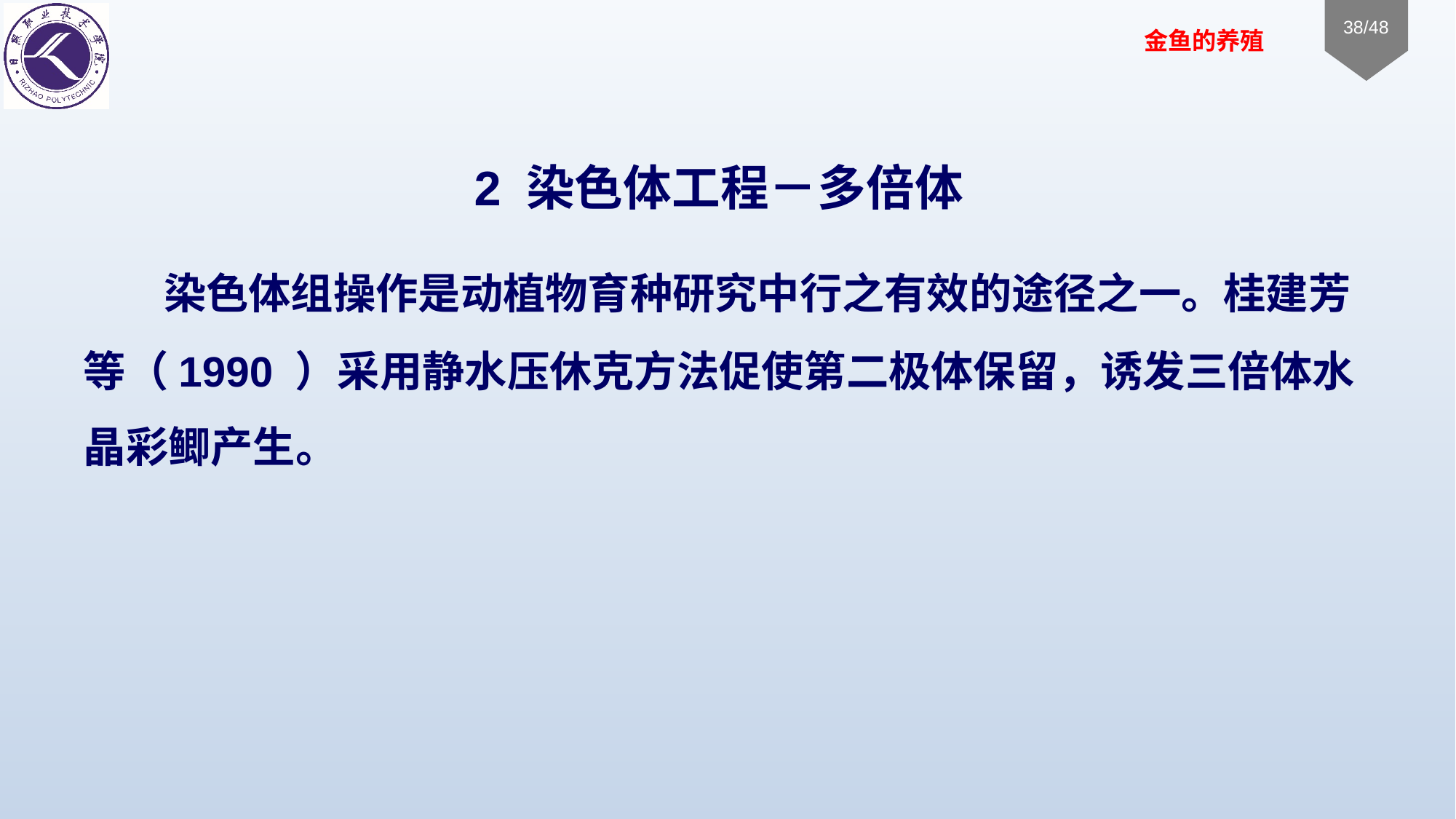

# 2 染色体工程－多倍体
   染色体组操作是动植物育种研究中行之有效的途径之一。桂建芳等（1990 ）采用静水压休克方法促使第二极体保留，诱发三倍体水晶彩鲫产生。